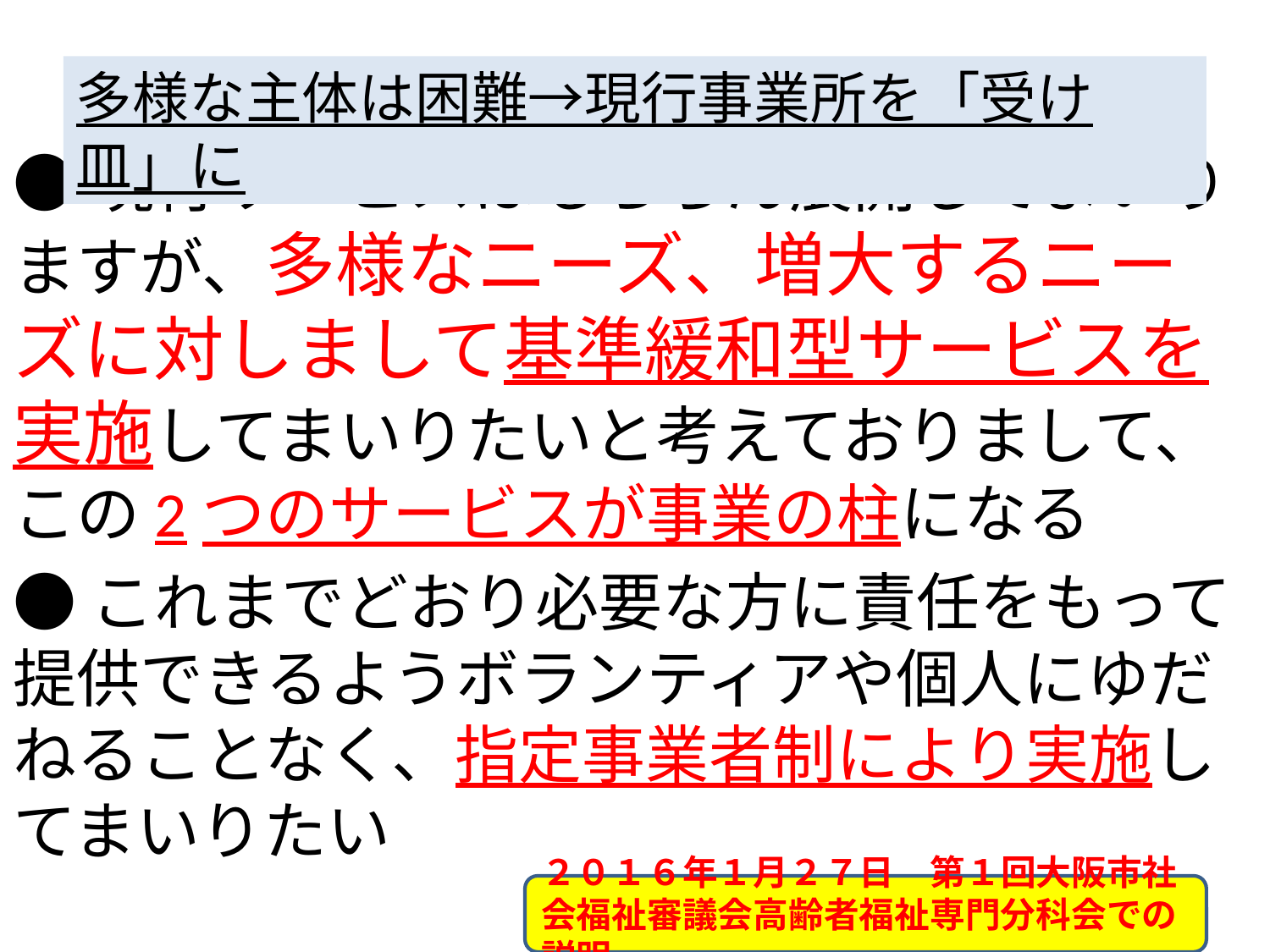

多様な主体は困難→現行事業所を「受け皿」に
●現行サービスはもちろん展開してまいりますが、多様なニーズ、増大するニーズに対しまして基準緩和型サービスを実施してまいりたいと考えておりまして、この2つのサービスが事業の柱になる
●これまでどおり必要な方に責任をもって提供できるようボランティアや個人にゆだねることなく、指定事業者制により実施してまいりたい
２０１６年１月２７日　第１回大阪市社会福祉審議会高齢者福祉専門分科会での説明